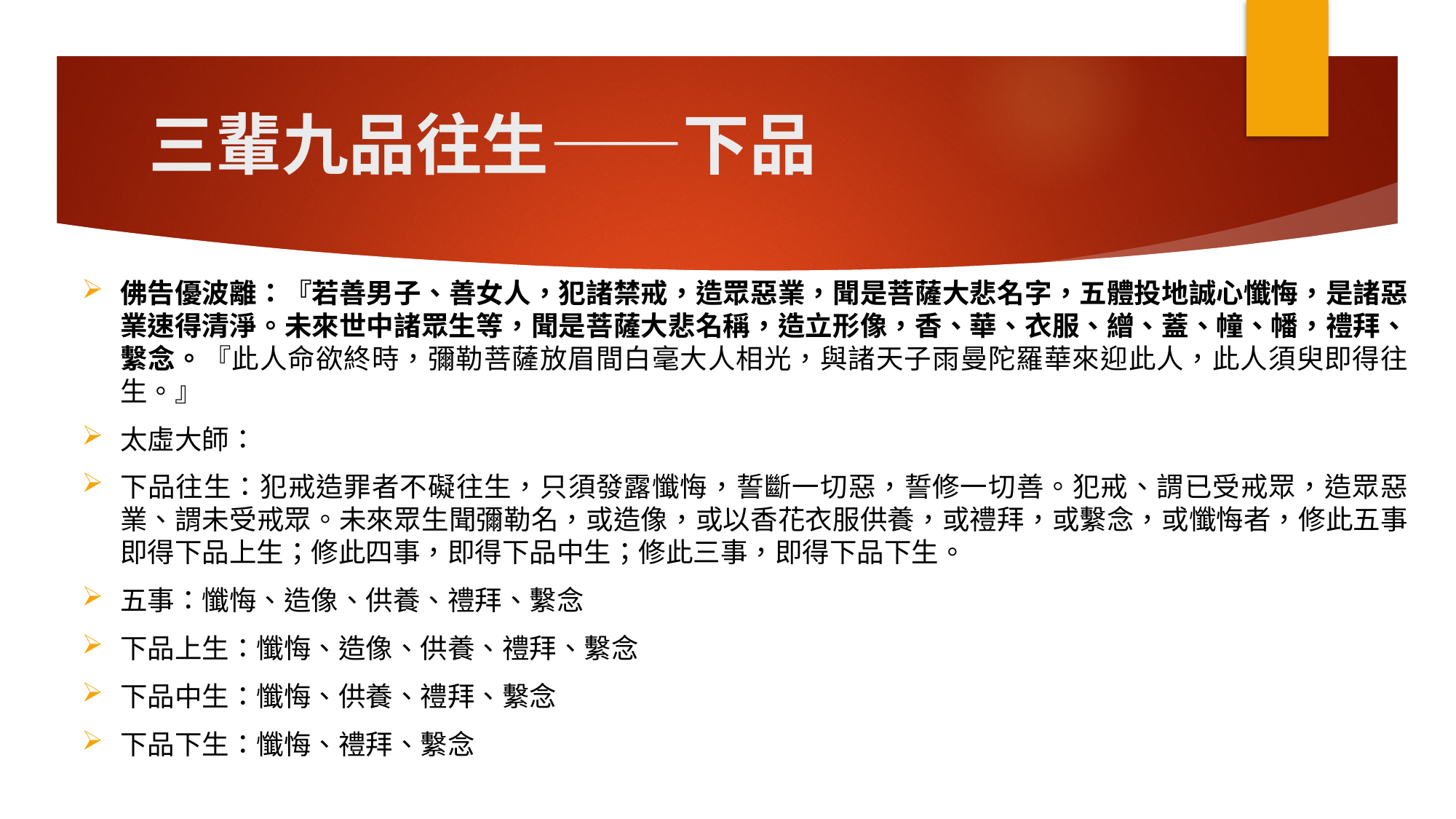

# 三輩九品往生——下品
佛告優波離：『若善男子、善女人，犯諸禁戒，造眾惡業，聞是菩薩大悲名字，五體投地誠心懺悔，是諸惡業速得清淨。未來世中諸眾生等，聞是菩薩大悲名稱，造立形像，香、華、衣服、繒、蓋、幢、幡，禮拜、繫念。『此人命欲終時，彌勒菩薩放眉間白毫大人相光，與諸天子雨曼陀羅華來迎此人，此人須臾即得往生。』
太虛大師：
下品往生：犯戒造罪者不礙往生，只須發露懺悔，誓斷一切惡，誓修一切善。犯戒、謂已受戒眾，造眾惡業、謂未受戒眾。未來眾生聞彌勒名，或造像，或以香花衣服供養，或禮拜，或繫念，或懺悔者，修此五事即得下品上生；修此四事，即得下品中生；修此三事，即得下品下生。
五事：懺悔、造像、供養、禮拜、繫念
下品上生：懺悔、造像、供養、禮拜、繫念
下品中生：懺悔、供養、禮拜、繫念
下品下生：懺悔、禮拜、繫念